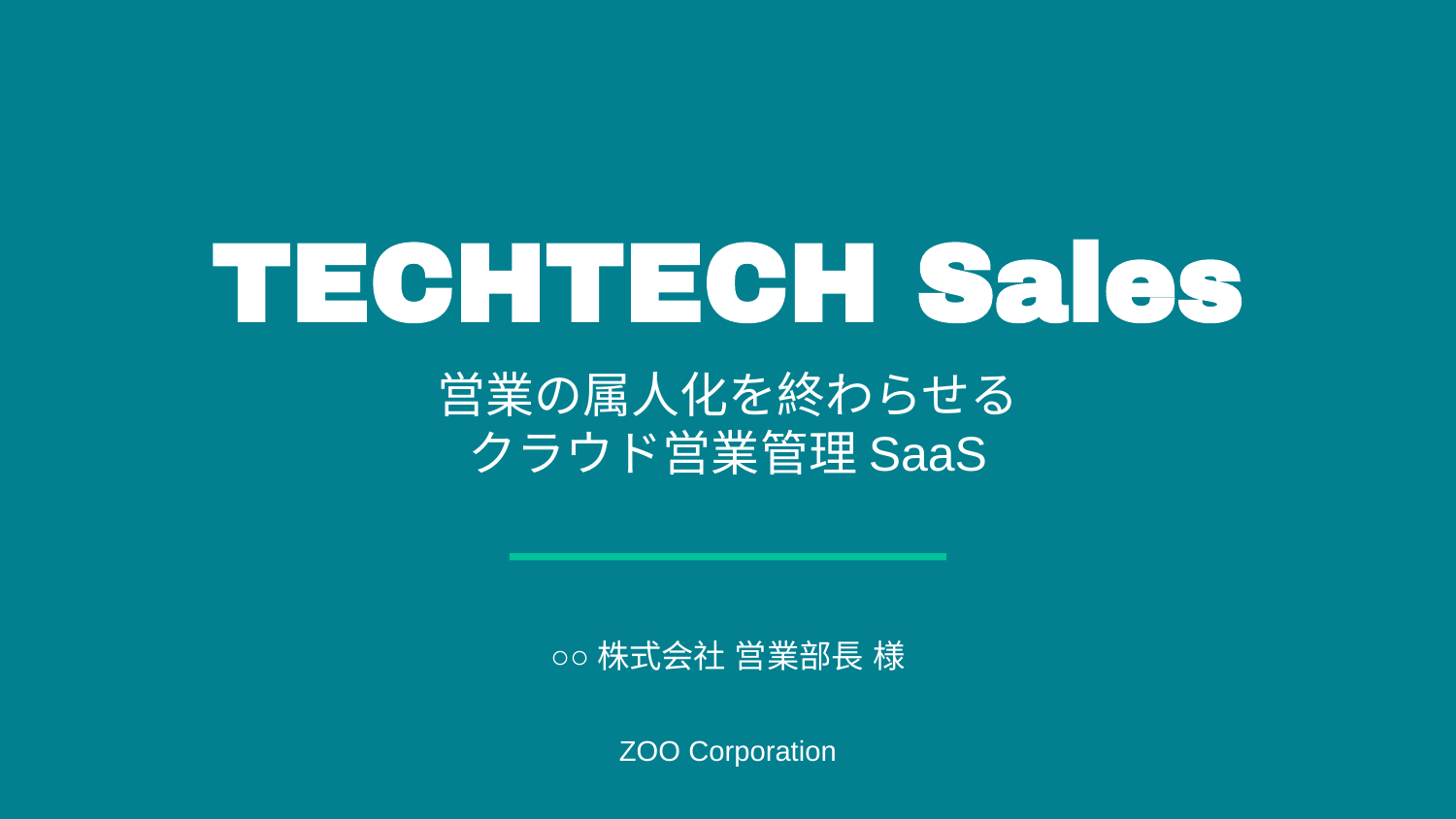

TECHTECH Sales
営業の属人化を終わらせる
クラウド営業管理SaaS

○○株式会社 営業部長 様
ZOO Corporation